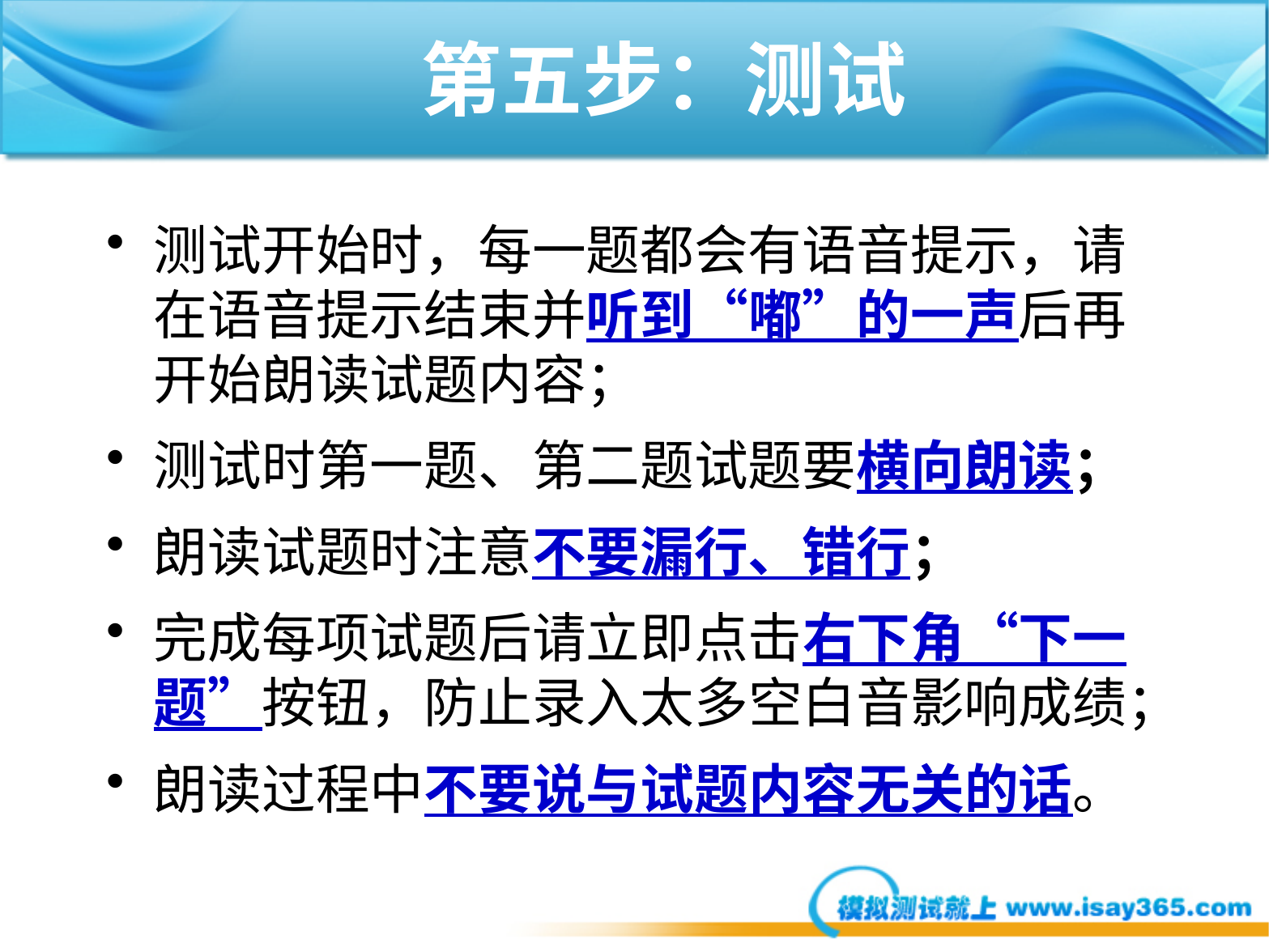

# 第五步：测试
测试开始时，每一题都会有语音提示，请在语音提示结束并听到“嘟”的一声后再开始朗读试题内容；
测试时第一题、第二题试题要横向朗读；
朗读试题时注意不要漏行、错行；
完成每项试题后请立即点击右下角“下一题”按钮，防止录入太多空白音影响成绩；
朗读过程中不要说与试题内容无关的话。